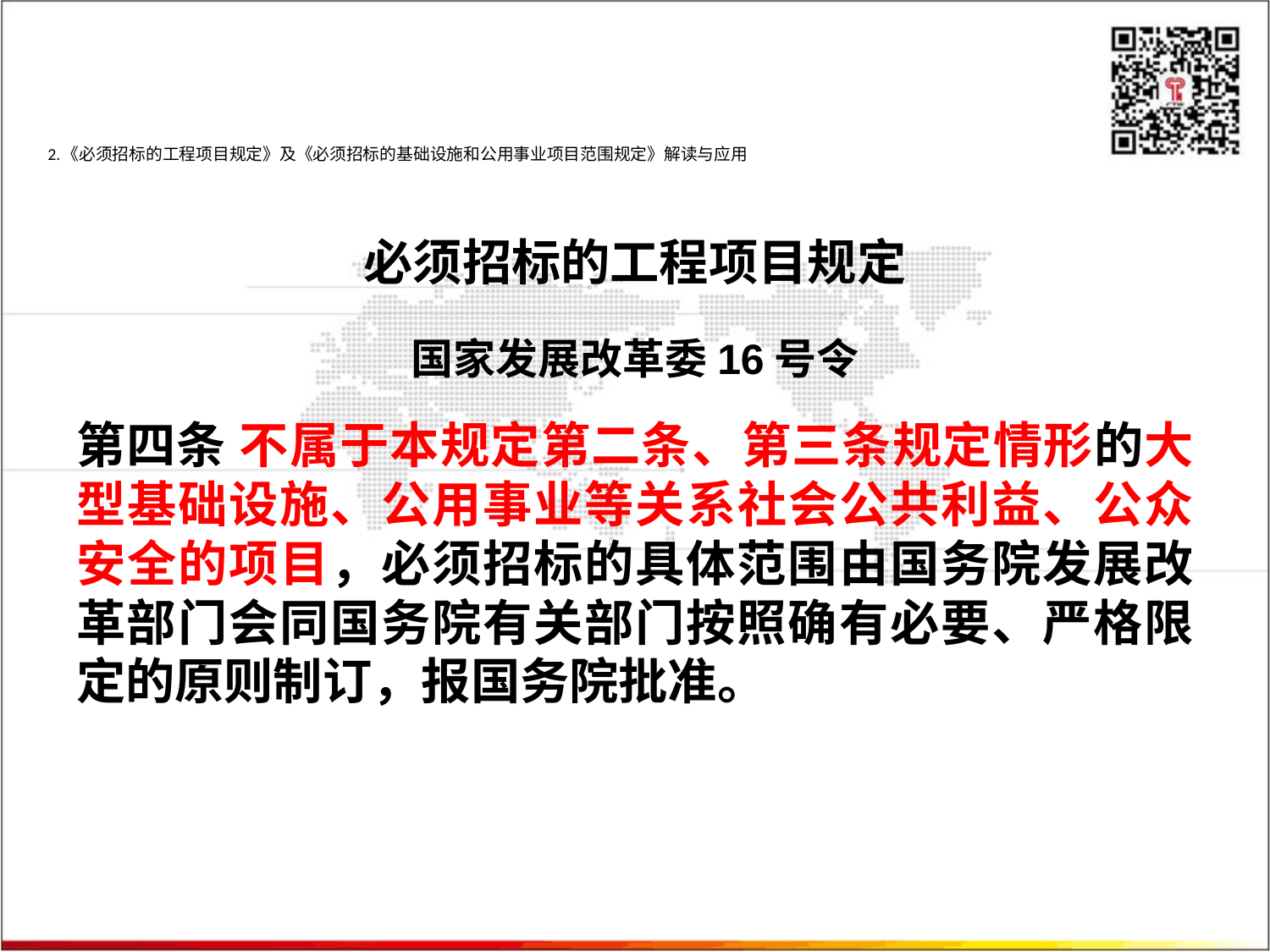

# 2.《必须招标的工程项目规定》及《必须招标的基础设施和公用事业项目范围规定》解读与应用
必须招标的工程项目规定
国家发展改革委16号令
第四条 不属于本规定第二条、第三条规定情形的大型基础设施、公用事业等关系社会公共利益、公众安全的项目，必须招标的具体范围由国务院发展改革部门会同国务院有关部门按照确有必要、严格限定的原则制订，报国务院批准。